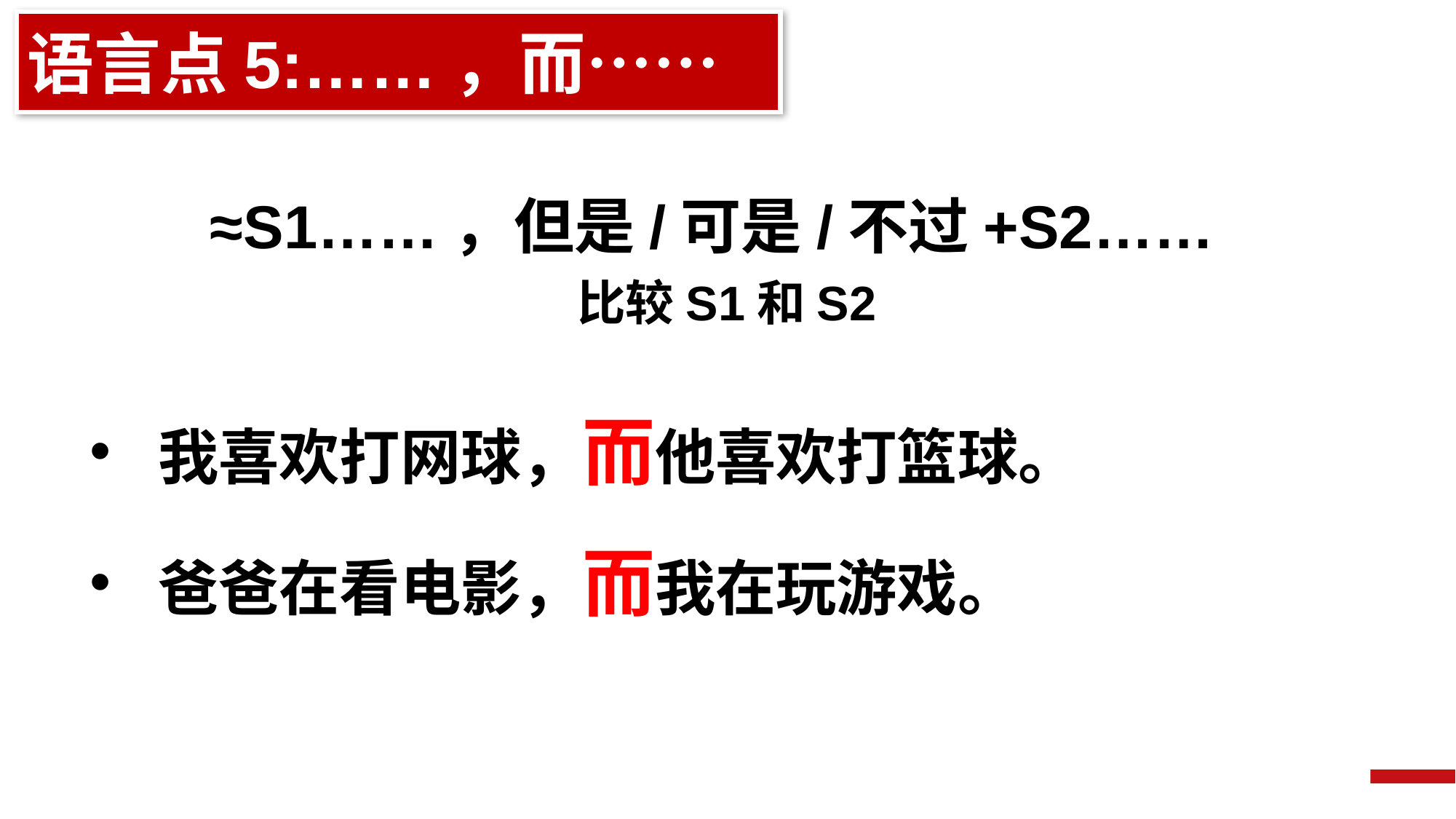

语言点5:……，而……
≈S1……，但是/可是/不过+S2……
                                     比较S1和S2
我喜欢打网球，而他喜欢打篮球。
爸爸在看电影，而我在玩游戏。